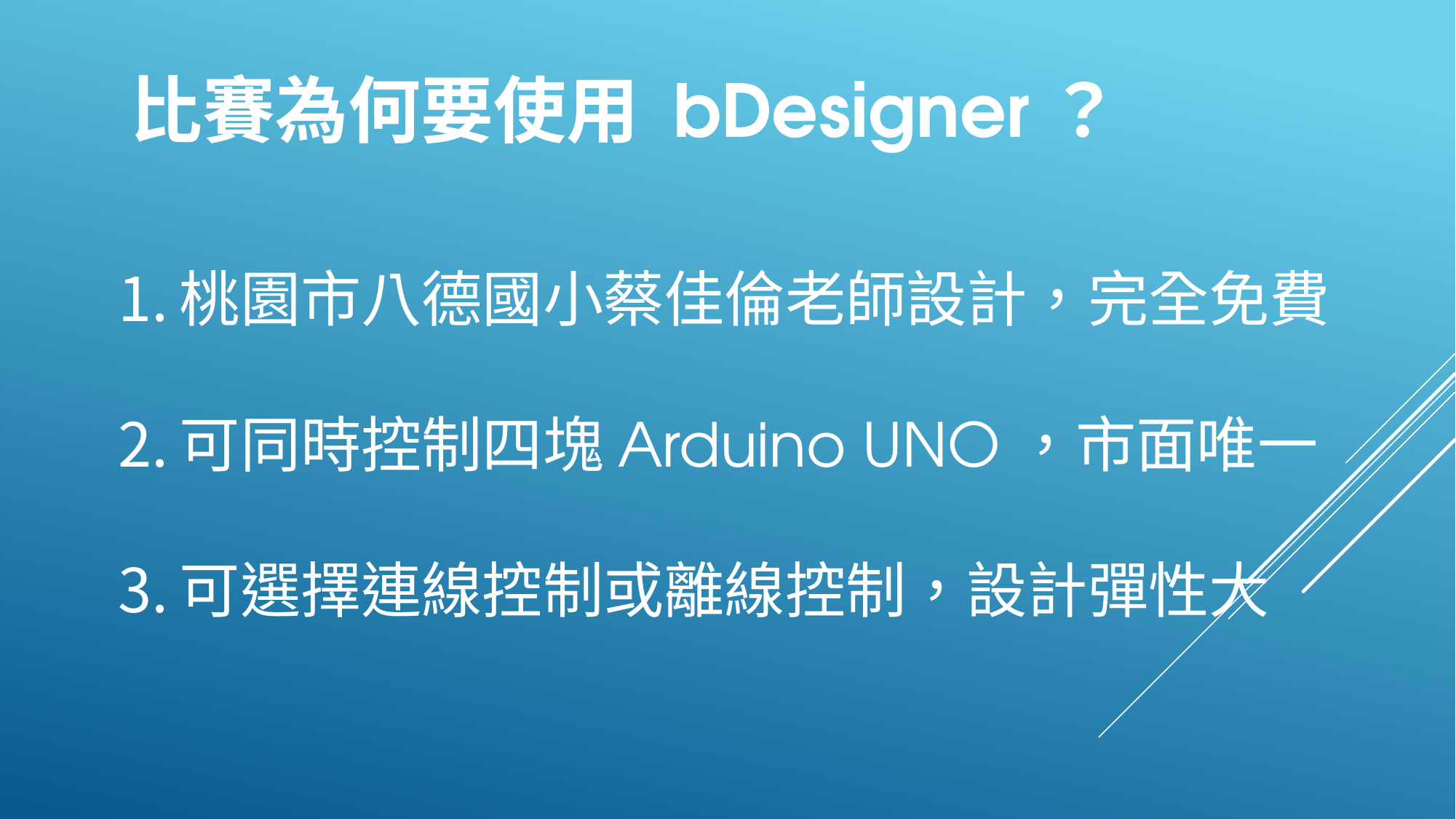

比賽為何要使用 bDesigner？
桃園市八德國小蔡佳倫老師設計，完全免費
可同時控制四塊Arduino UNO，市面唯一
可選擇連線控制或離線控制，設計彈性大